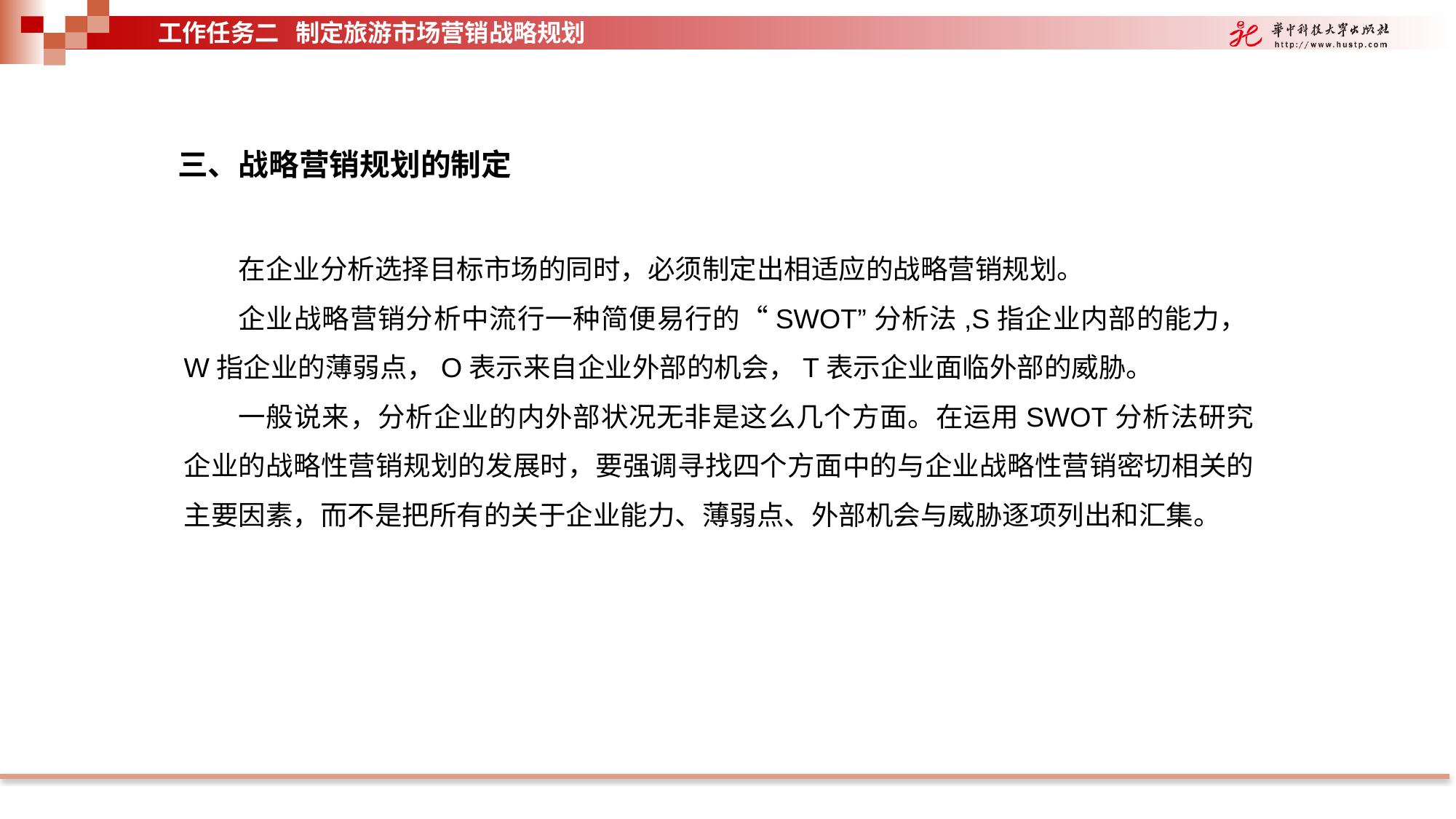

工作任务二   制定旅游市场营销战略规划
三、战略营销规划的制定
在企业分析选择目标市场的同时，必须制定出相适应的战略营销规划。
企业战略营销分析中流行一种简便易行的“SWOT”分析法,S指企业内部的能力，W指企业的薄弱点，O表示来自企业外部的机会，T表示企业面临外部的威胁。
一般说来，分析企业的内外部状况无非是这么几个方面。在运用SWOT分析法研究企业的战略性营销规划的发展时，要强调寻找四个方面中的与企业战略性营销密切相关的主要因素，而不是把所有的关于企业能力、薄弱点、外部机会与威胁逐项列出和汇集。